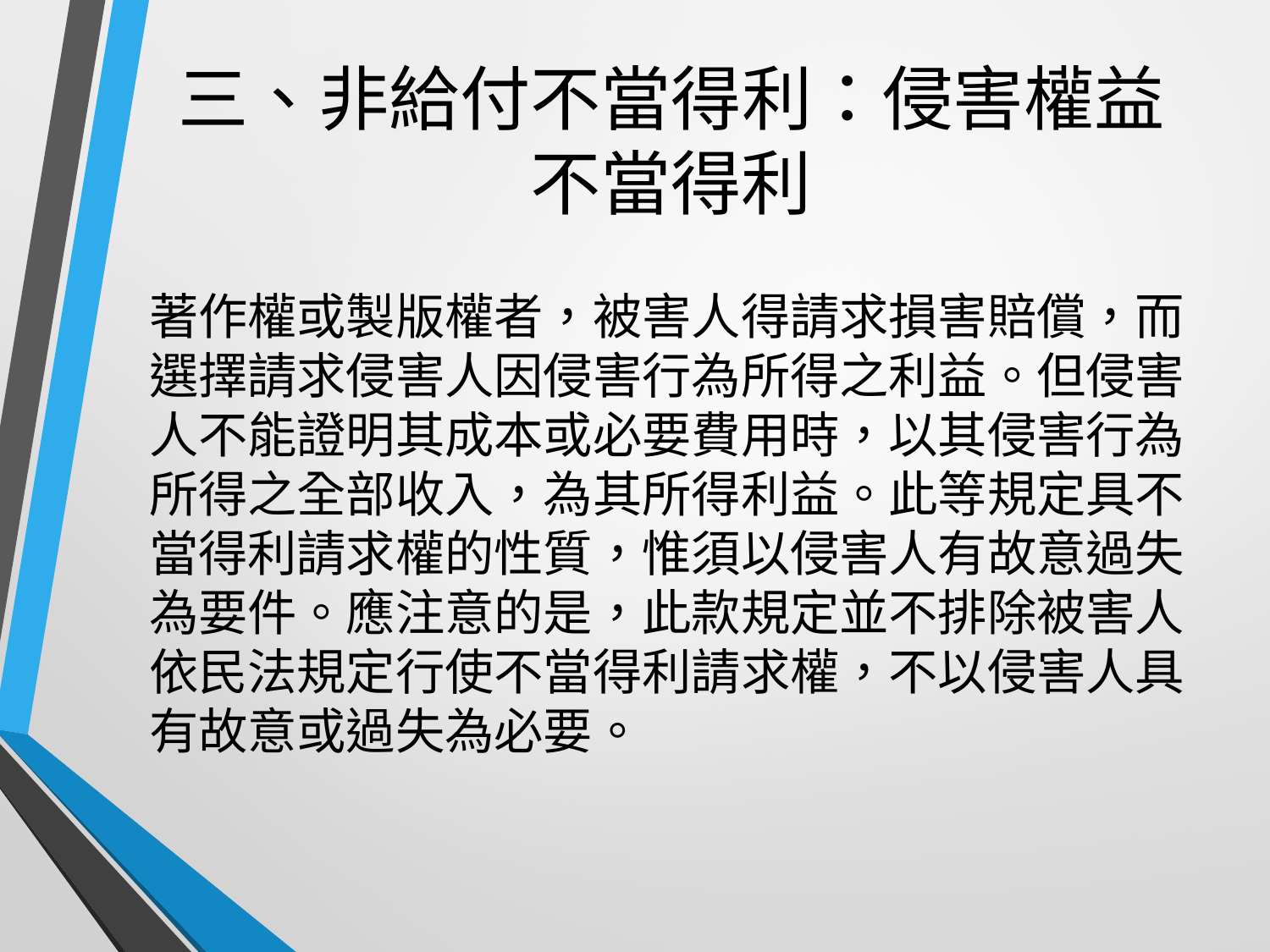

# 三、非給付不當得利：侵害權益不當得利
著作權或製版權者，被害人得請求損害賠償，而選擇請求侵害人因侵害行為所得之利益。但侵害人不能證明其成本或必要費用時，以其侵害行為所得之全部收入，為其所得利益。此等規定具不當得利請求權的性質，惟須以侵害人有故意過失為要件。應注意的是，此款規定並不排除被害人依民法規定行使不當得利請求權，不以侵害人具有故意或過失為必要。